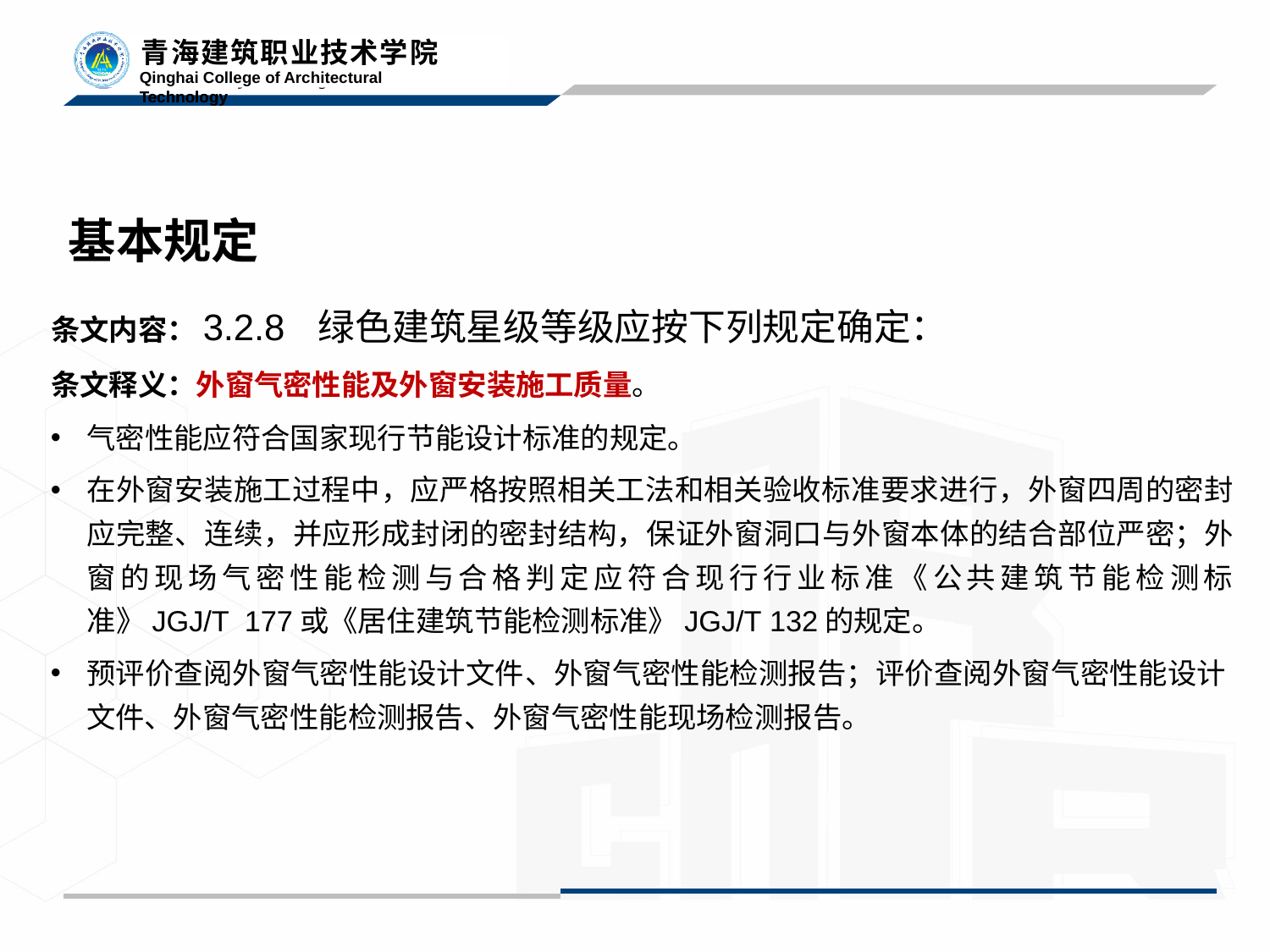

# 基本规定
条文内容：3.2.8	绿色建筑星级等级应按下列规定确定：
条文释义：外窗气密性能及外窗安装施工质量。
气密性能应符合国家现行节能设计标准的规定。
在外窗安装施工过程中，应严格按照相关工法和相关验收标准要求进行，外窗四周的密封 应完整、连续，并应形成封闭的密封结构，保证外窗洞口与外窗本体的结合部位严密；外 窗的现场气密性能检测与合格判定应符合现行行业标准《公共建筑节能检测标准》JGJ/T  177或《居住建筑节能检测标准》JGJ/T 132的规定。
预评价查阅外窗气密性能设计文件、外窗气密性能检测报告；评价查阅外窗气密性能设计
文件、外窗气密性能检测报告、外窗气密性能现场检测报告。